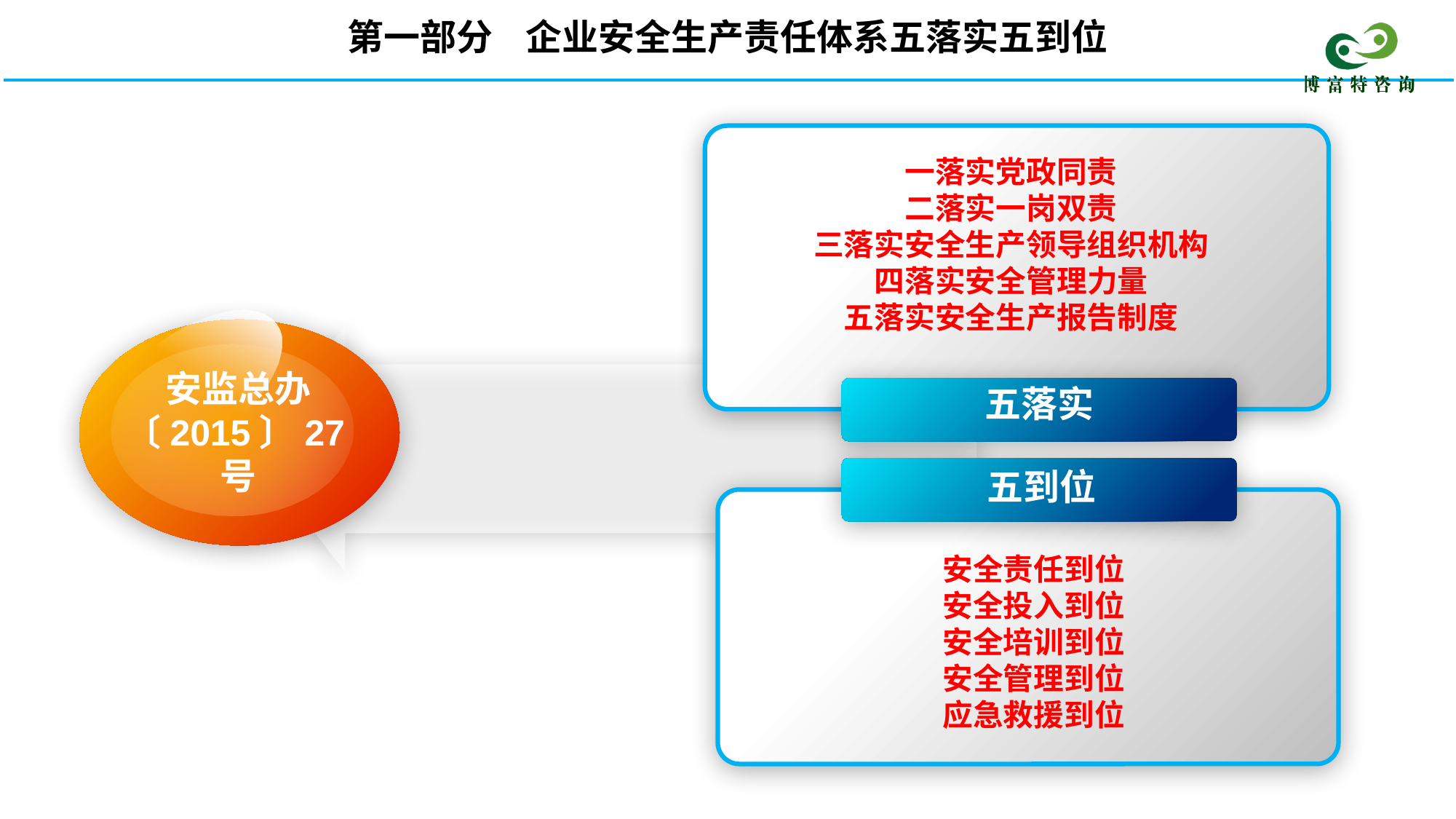

第一部分    企业安全生产责任体系五落实五到位

一落实党政同责
二落实一岗双责
三落实安全生产领导组织机构
四落实安全管理力量
五落实安全生产报告制度

安监总办〔2015〕27号
五落实

五到位

安全责任到位
安全投入到位
安全培训到位
安全管理到位
应急救援到位